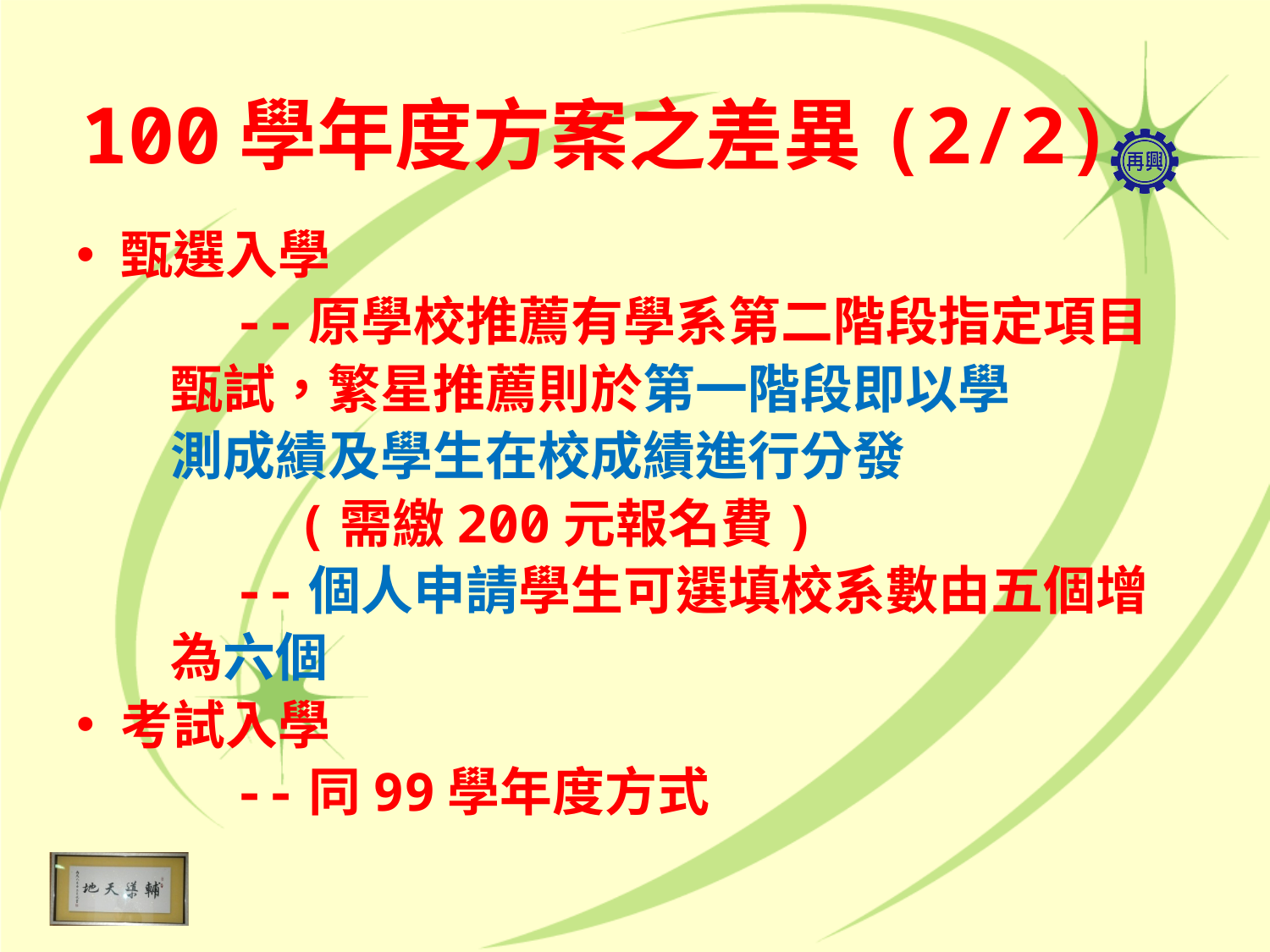

# 100學年度方案之差異(2/2)
甄選入學
     --原學校推薦有學系第二階段指定項目
       甄試，繁星推薦則於第一階段即以學
       測成績及學生在校成績進行分發
       (需繳200元報名費)
     --個人申請學生可選填校系數由五個增
       為六個
考試入學
     --同99學年度方式